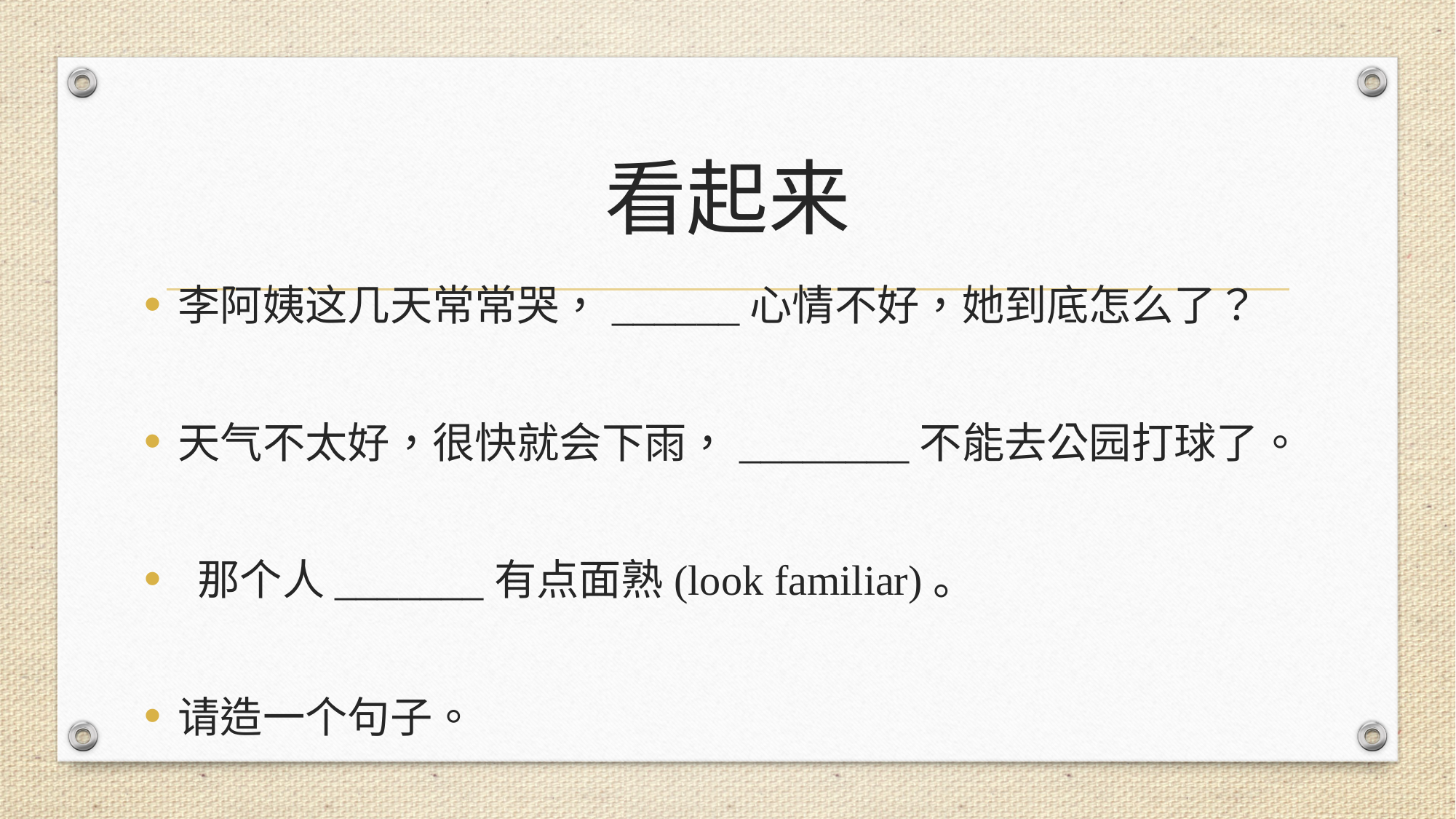

# 看起来
李阿姨这几天常常哭，______心情不好，她到底怎么了？

天气不太好，很快就会下雨，________不能去公园打球了。

 那个人_______有点面熟(look familiar)。

请造一个句子。